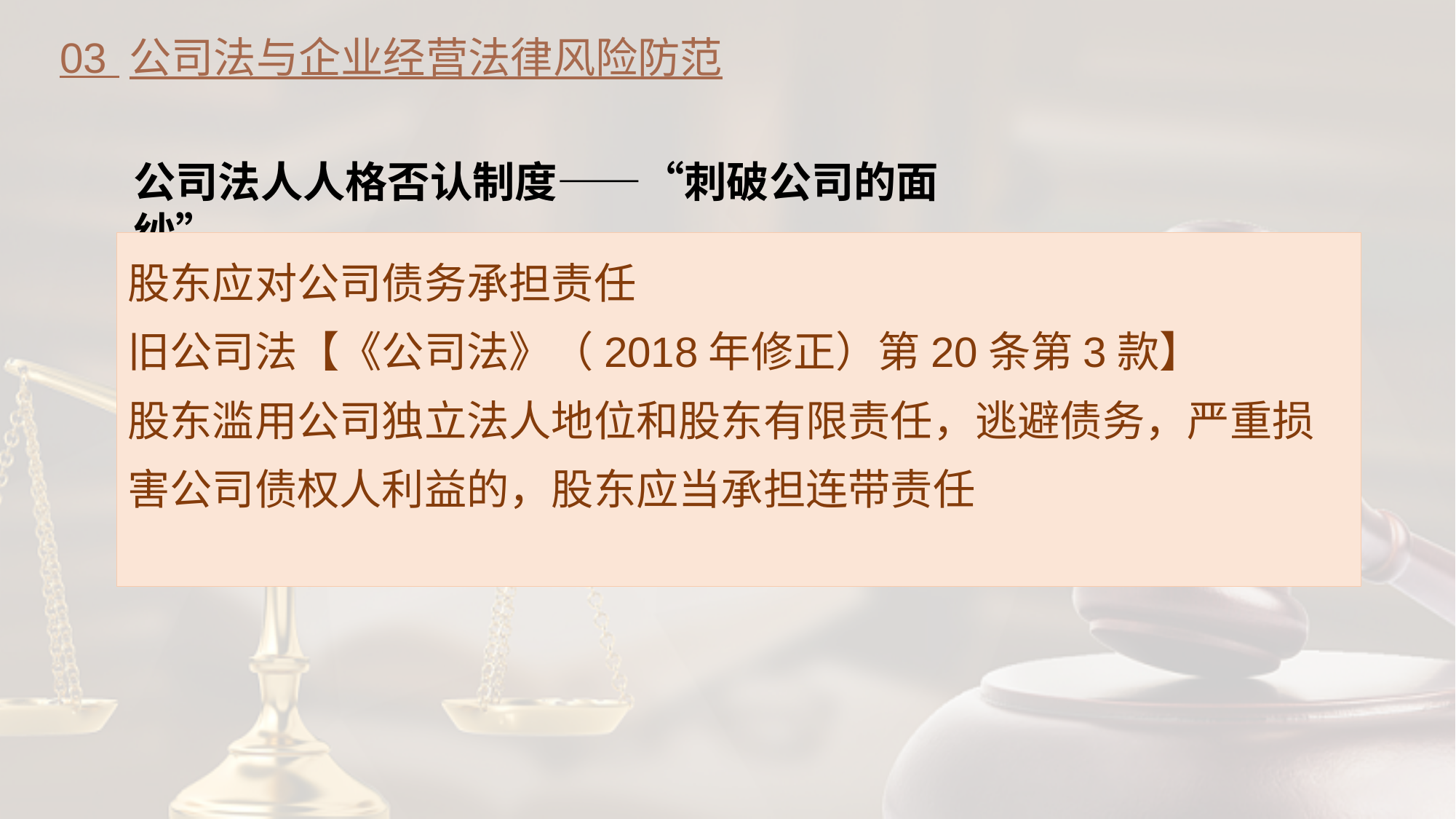

03 公司法与企业经营法律风险防范
公司法人人格否认制度——“刺破公司的面纱”
股东应对公司债务承担责任
旧公司法【《公司法》（2018年修正）第20条第3款】
股东滥用公司独立法人地位和股东有限责任，逃避债务，严重损害公司债权人利益的，股东应当承担连带责任